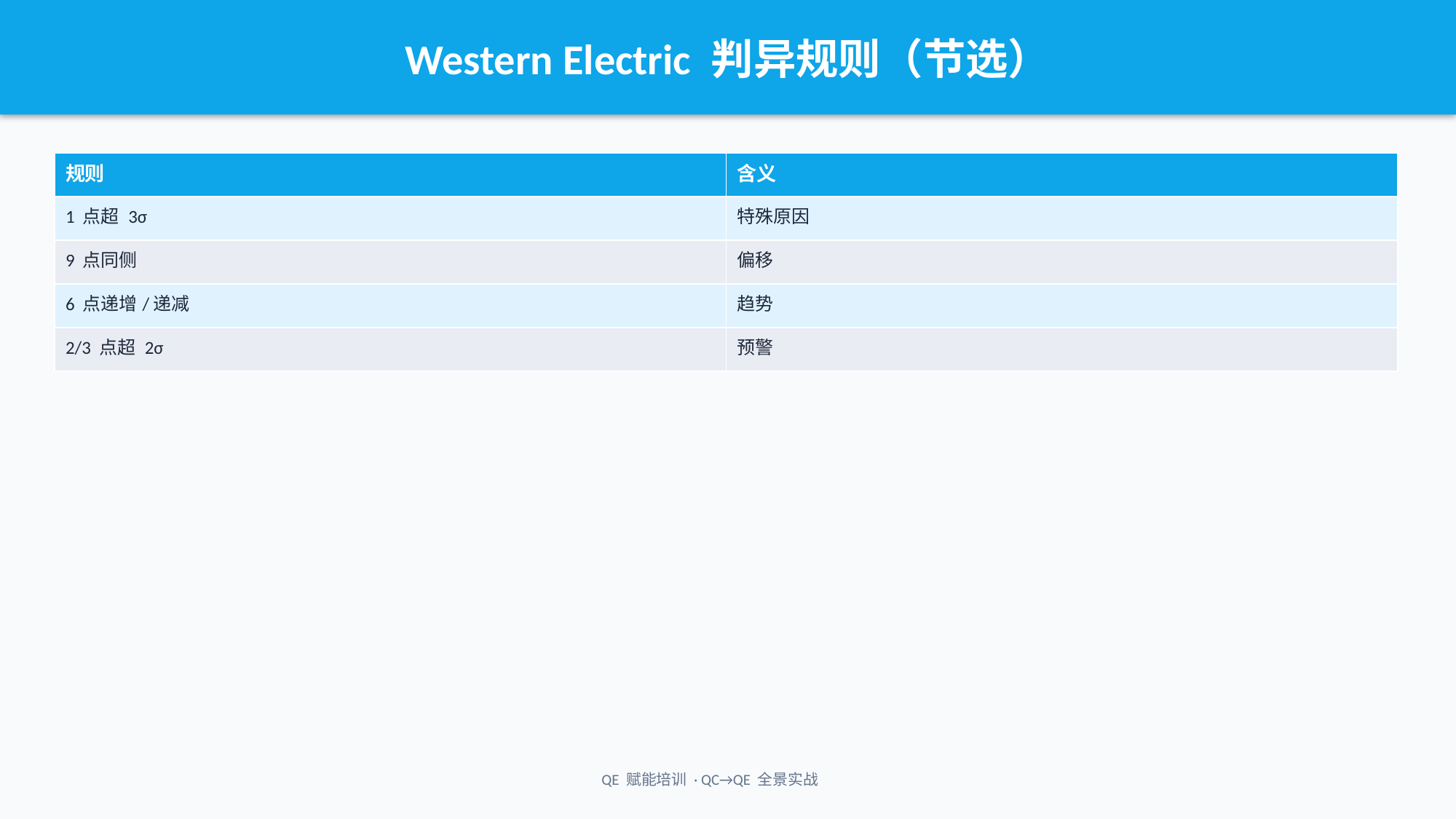

Western Electric 判异规则（节选）
| 规则 | 含义 |
| --- | --- |
| 1 点超 3σ | 特殊原因 |
| 9 点同侧 | 偏移 |
| 6 点递增/递减 | 趋势 |
| 2/3 点超 2σ | 预警 |
QE 赋能培训 · QC→QE 全景实战